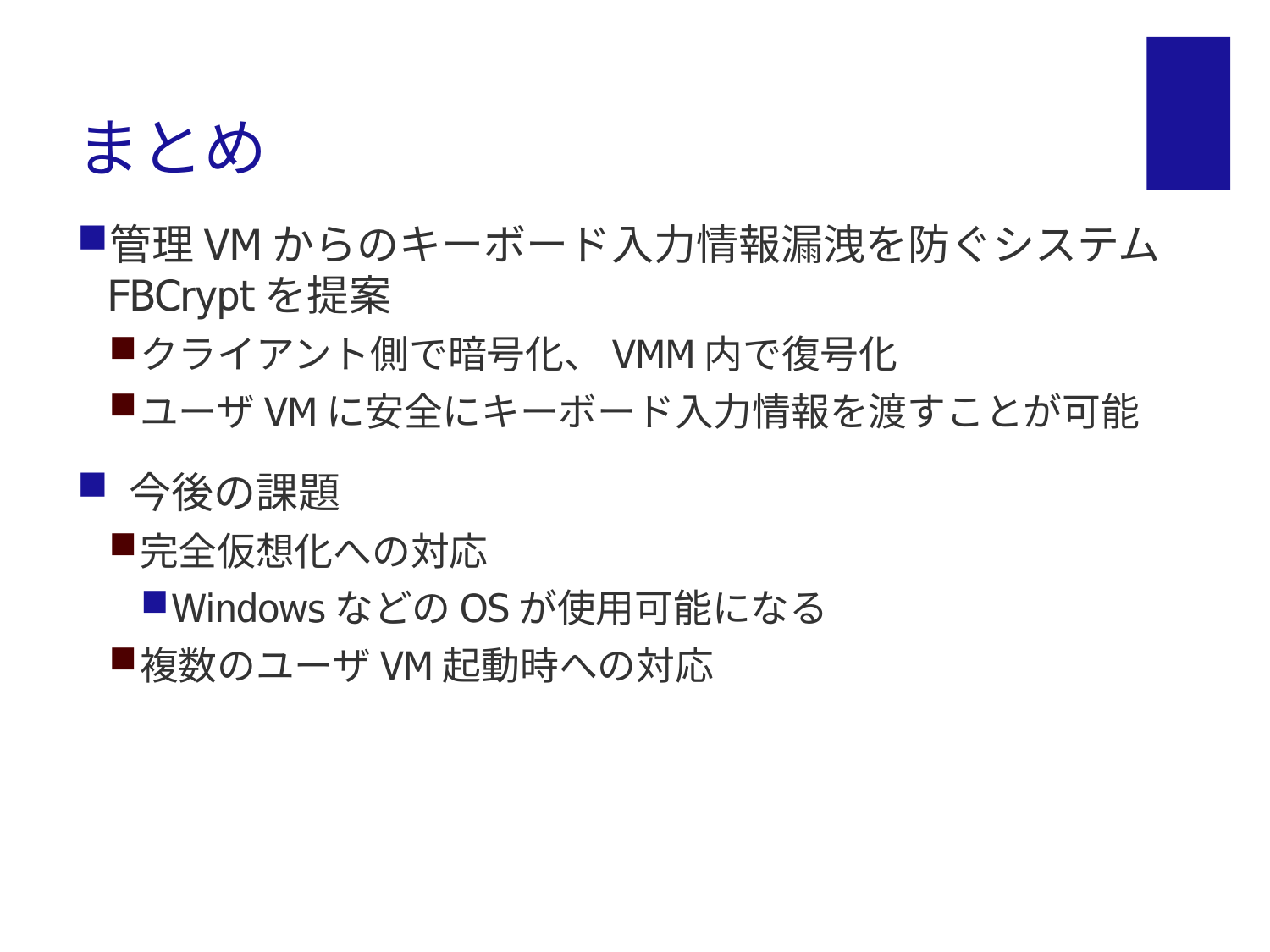

# まとめ
管理VMからのキーボード入力情報漏洩を防ぐシステムFBCryptを提案
クライアント側で暗号化、VMM内で復号化
ユーザVMに安全にキーボード入力情報を渡すことが可能
 今後の課題
完全仮想化への対応
WindowsなどのOSが使用可能になる
複数のユーザVM起動時への対応